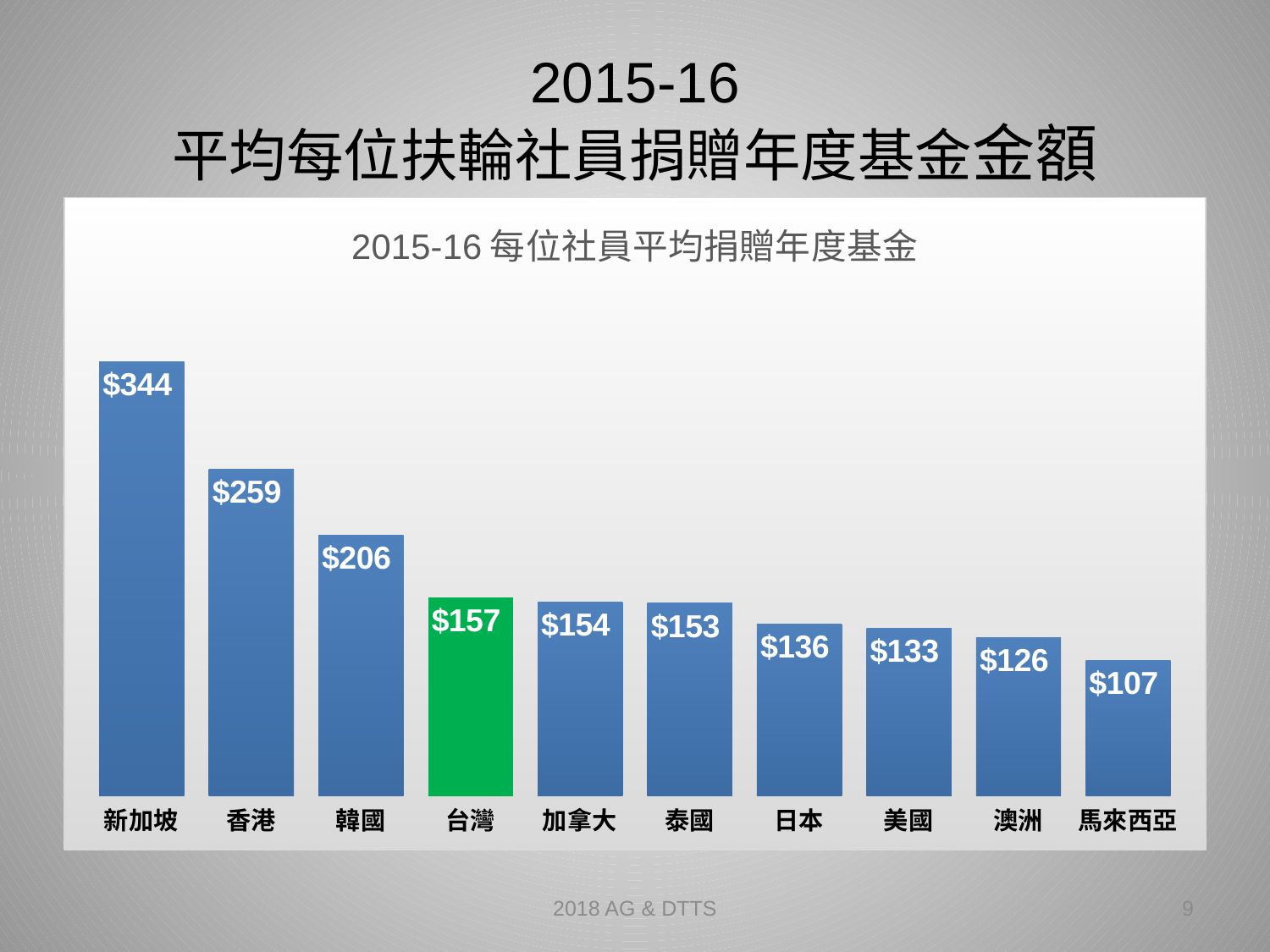

# 2015-16 平均每位扶輪社員捐贈年度基金金額

### Chart: 2015-16每位社員平均捐贈年度基金

| Category |  |
|---|---|
| 新加坡 | 344.21 |
| 香港 | 258.87 |
| 韓國 | 206.49 |
| 台灣 | 157.11 |
| 加拿大 | 153.53 |
| 泰國 | 152.65 |
| 日本 | 136.33 |
| 美國 | 132.95 |
| 澳洲 | 125.75 |
| 馬來西亞 | 107.41 |
2018 AG & DTTS
9